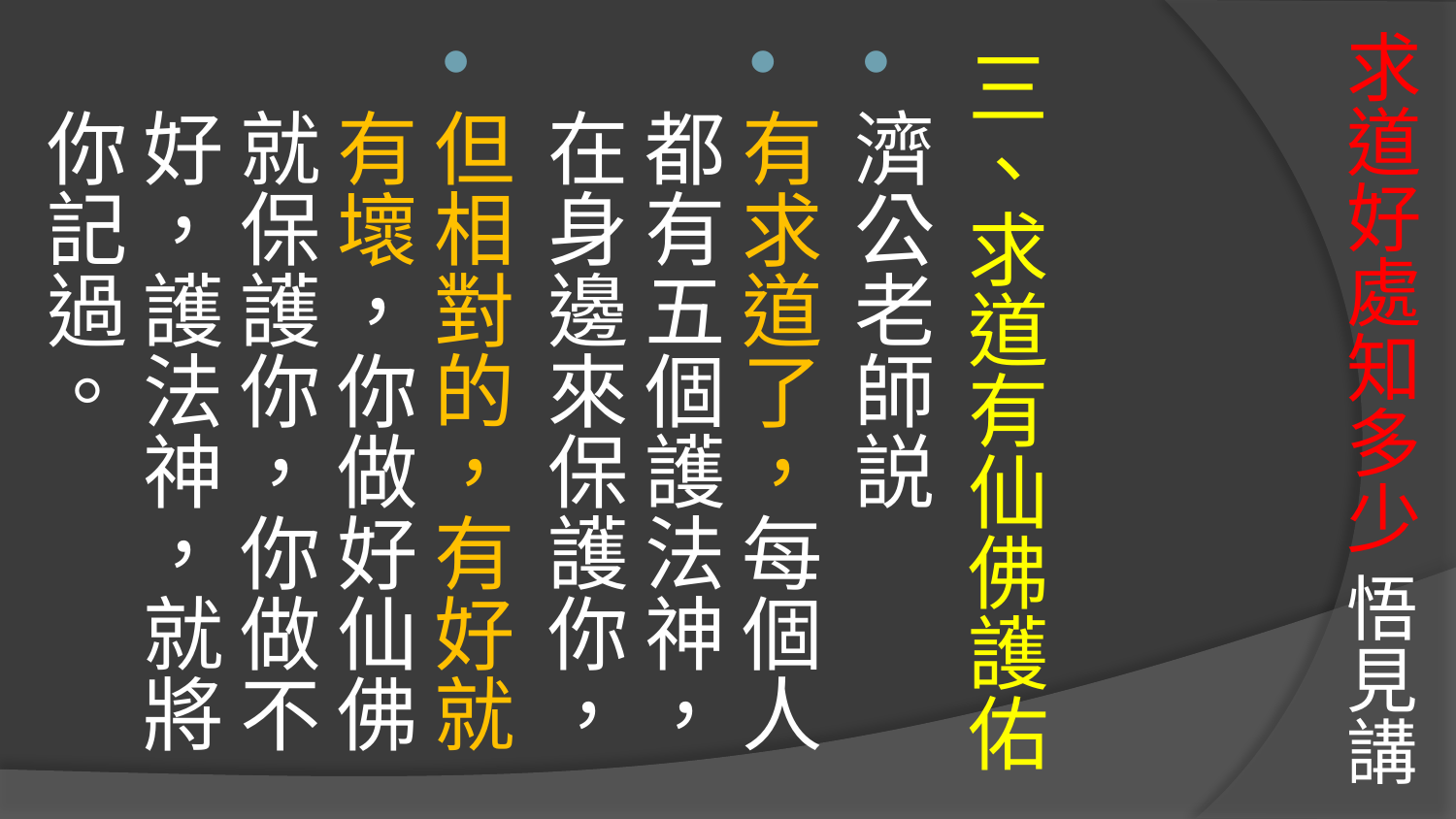

# 求道好處知多少 悟見講
三、求道有仙佛護佑
濟公老師説
有求道了，每個人都有五個護法神，在身邊來保護你，
但相對的，有好就有壞，你做好仙佛就保護你，你做不好，護法神，就將你記過。